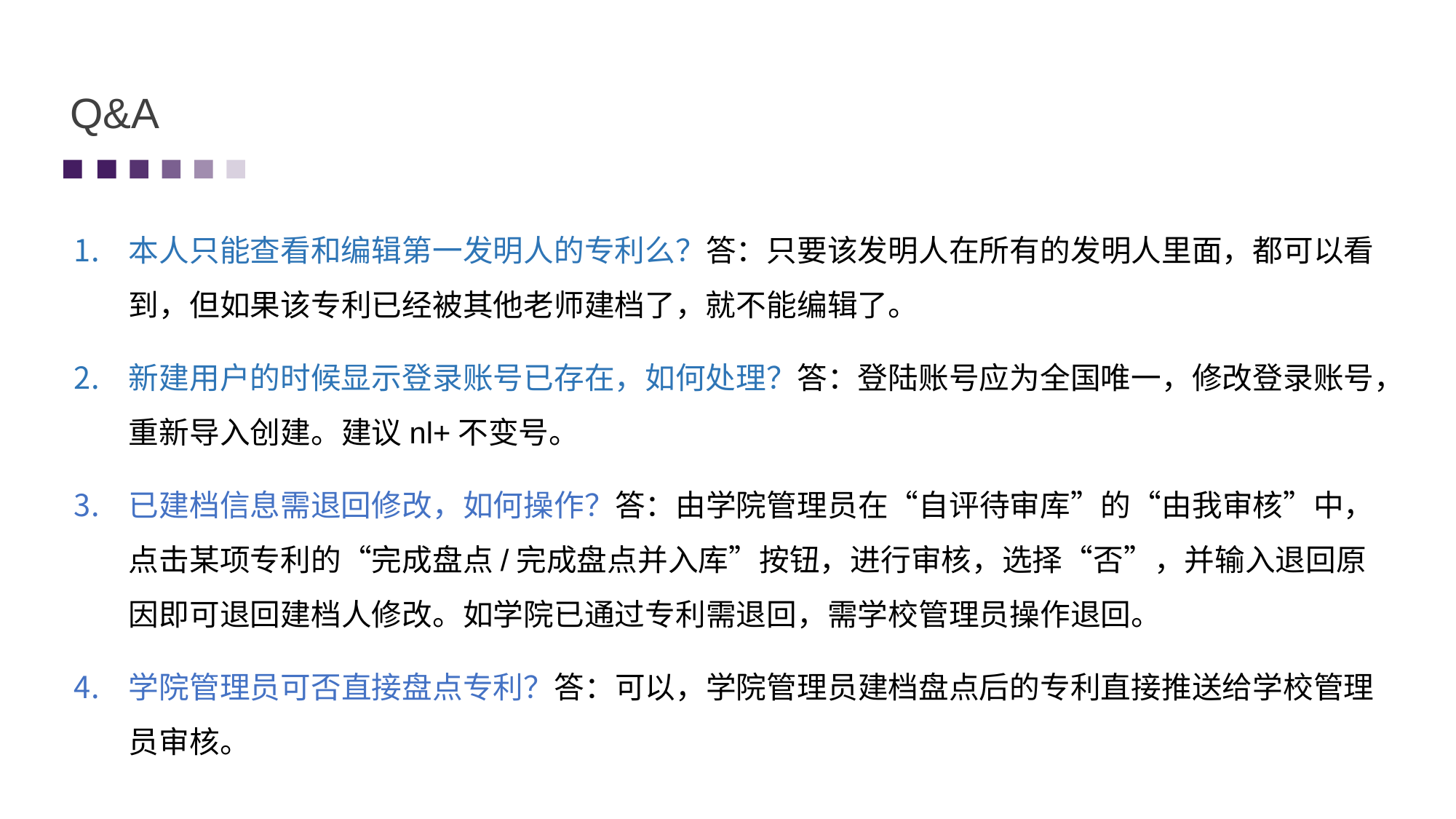

Q&A

本人只能查看和编辑第一发明人的专利么？答：只要该发明人在所有的发明人里面，都可以看到，但如果该专利已经被其他老师建档了，就不能编辑了。
新建用户的时候显示登录账号已存在，如何处理？答：登陆账号应为全国唯一，修改登录账号，重新导入创建。建议nl+不变号。
已建档信息需退回修改，如何操作？答：由学院管理员在“自评待审库”的“由我审核”中，点击某项专利的“完成盘点/完成盘点并入库”按钮，进行审核，选择“否”，并输入退回原因即可退回建档人修改。如学院已通过专利需退回，需学校管理员操作退回。
学院管理员可否直接盘点专利？答：可以，学院管理员建档盘点后的专利直接推送给学校管理员审核。